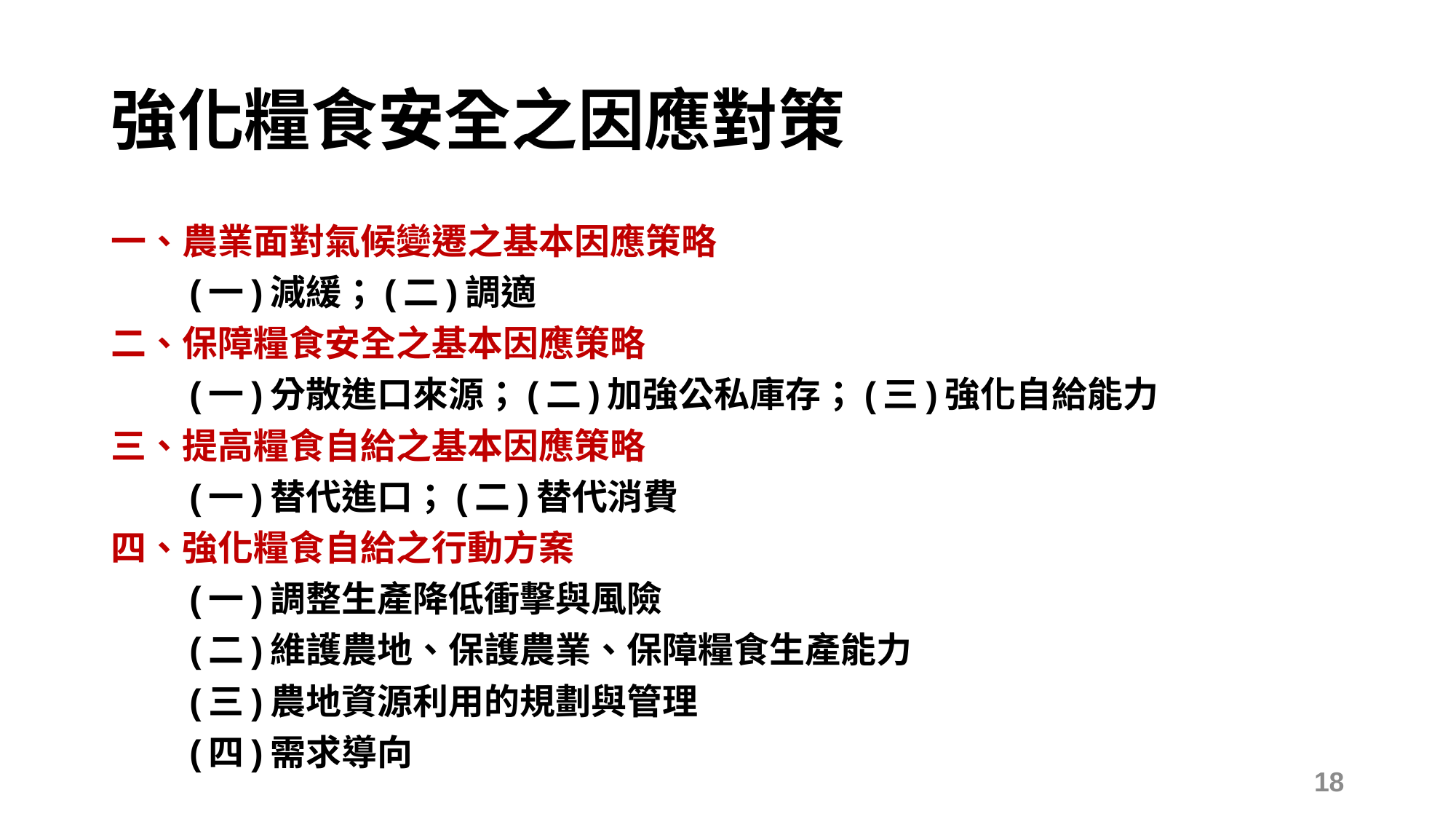

# 強化糧食安全之因應對策
一、農業面對氣候變遷之基本因應策略
        (一)減緩；(二)調適
二、保障糧食安全之基本因應策略
        (一)分散進口來源；(二)加強公私庫存；(三)強化自給能力
三、提高糧食自給之基本因應策略
        (一)替代進口；(二)替代消費
四、強化糧食自給之行動方案
        (一)調整生產降低衝擊與風險
        (二)維護農地、保護農業、保障糧食生產能力
        (三)農地資源利用的規劃與管理
        (四)需求導向

18